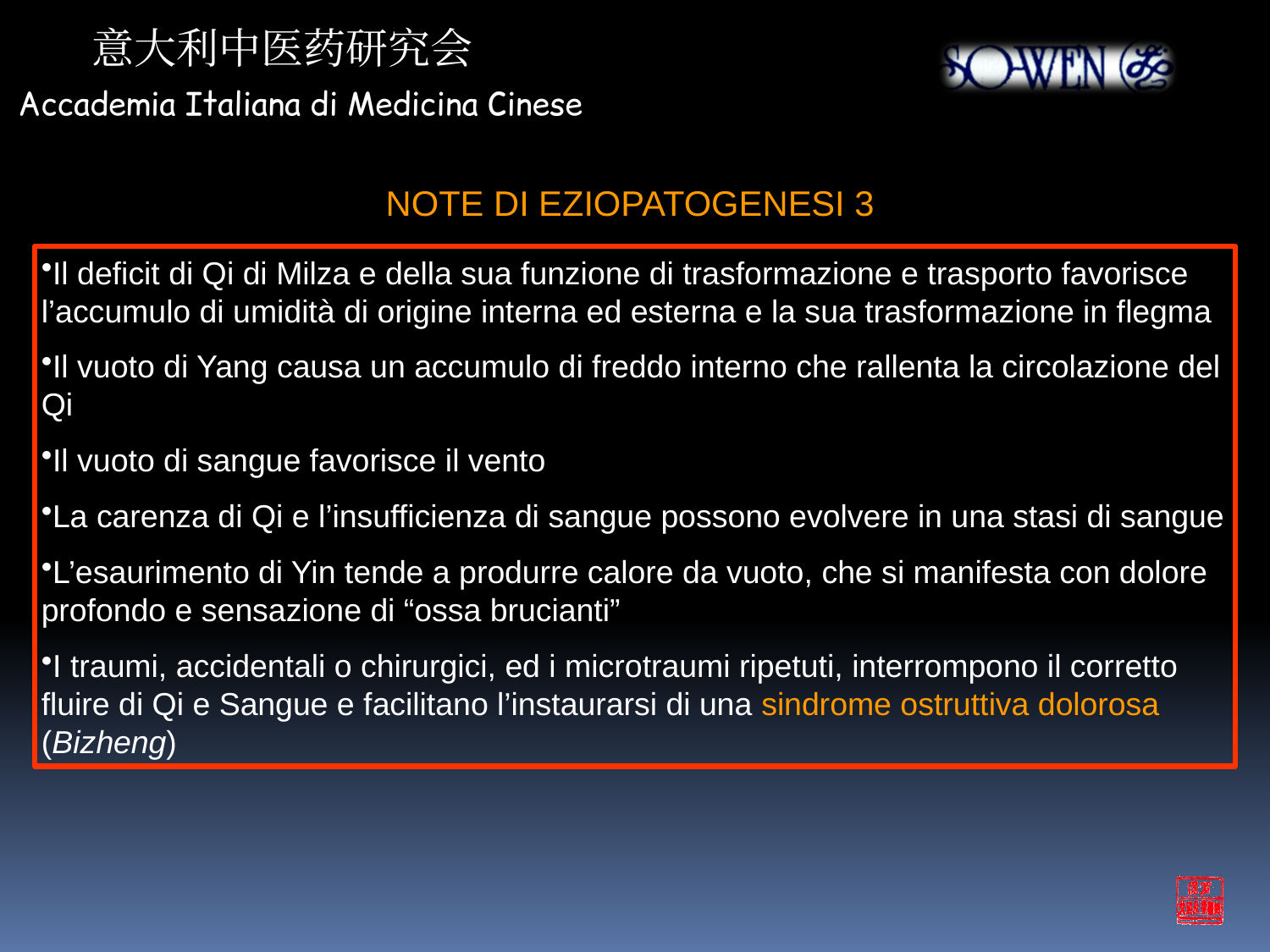

意大利中医药研究会
Accademia Italiana di Medicina Cinese
NOTE DI EZIOPATOGENESI 3
Il deficit di Qi di Milza e della sua funzione di trasformazione e trasporto favorisce l’accumulo di umidità di origine interna ed esterna e la sua trasformazione in flegma
Il vuoto di Yang causa un accumulo di freddo interno che rallenta la circolazione del Qi
Il vuoto di sangue favorisce il vento
La carenza di Qi e l’insufficienza di sangue possono evolvere in una stasi di sangue
L’esaurimento di Yin tende a produrre calore da vuoto, che si manifesta con dolore profondo e sensazione di “ossa brucianti”
I traumi, accidentali o chirurgici, ed i microtraumi ripetuti, interrompono il corretto fluire di Qi e Sangue e facilitano l’instaurarsi di una sindrome ostruttiva dolorosa (Bizheng)